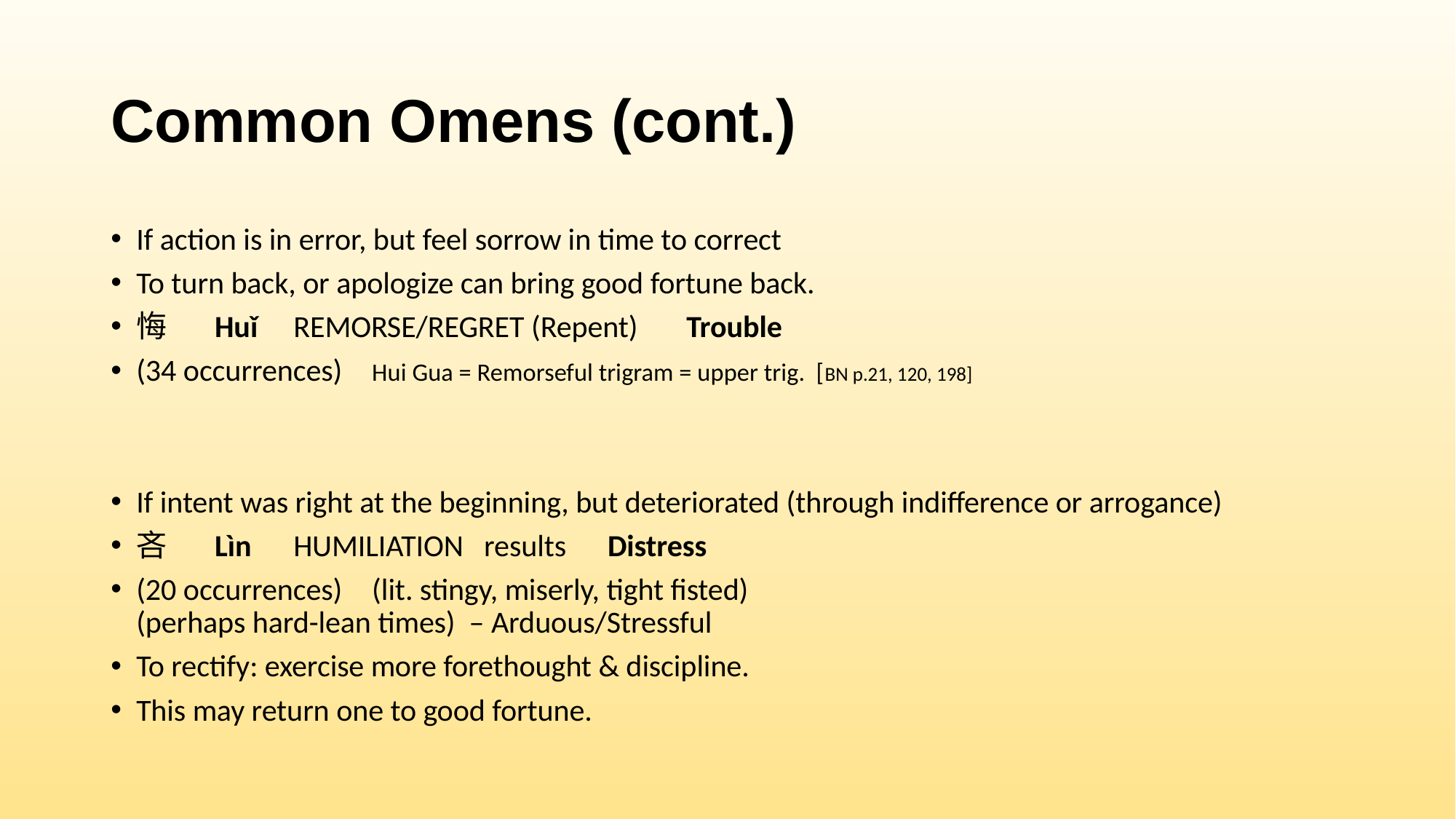

# Common Omens (cont.)
If action is in error, but feel sorrow in time to correct
To turn back, or apologize can bring good fortune back.
悔	Huǐ		REMORSE/Regret (Repent)			Trouble
(34 occurrences)	Hui Gua = Remorseful trigram = upper trig.  [BN p.21, 120, 198]

If intent was right at the beginning, but deteriorated (through indifference or arrogance)
吝	Lìn		HUMILIATION   results				Distress
(20 occurrences)	(lit. stingy, miserly, tight fisted)
			(perhaps hard-lean times)  – Arduous/Stressful
			To rectify: exercise more forethought & discipline.
			This may return one to good fortune.